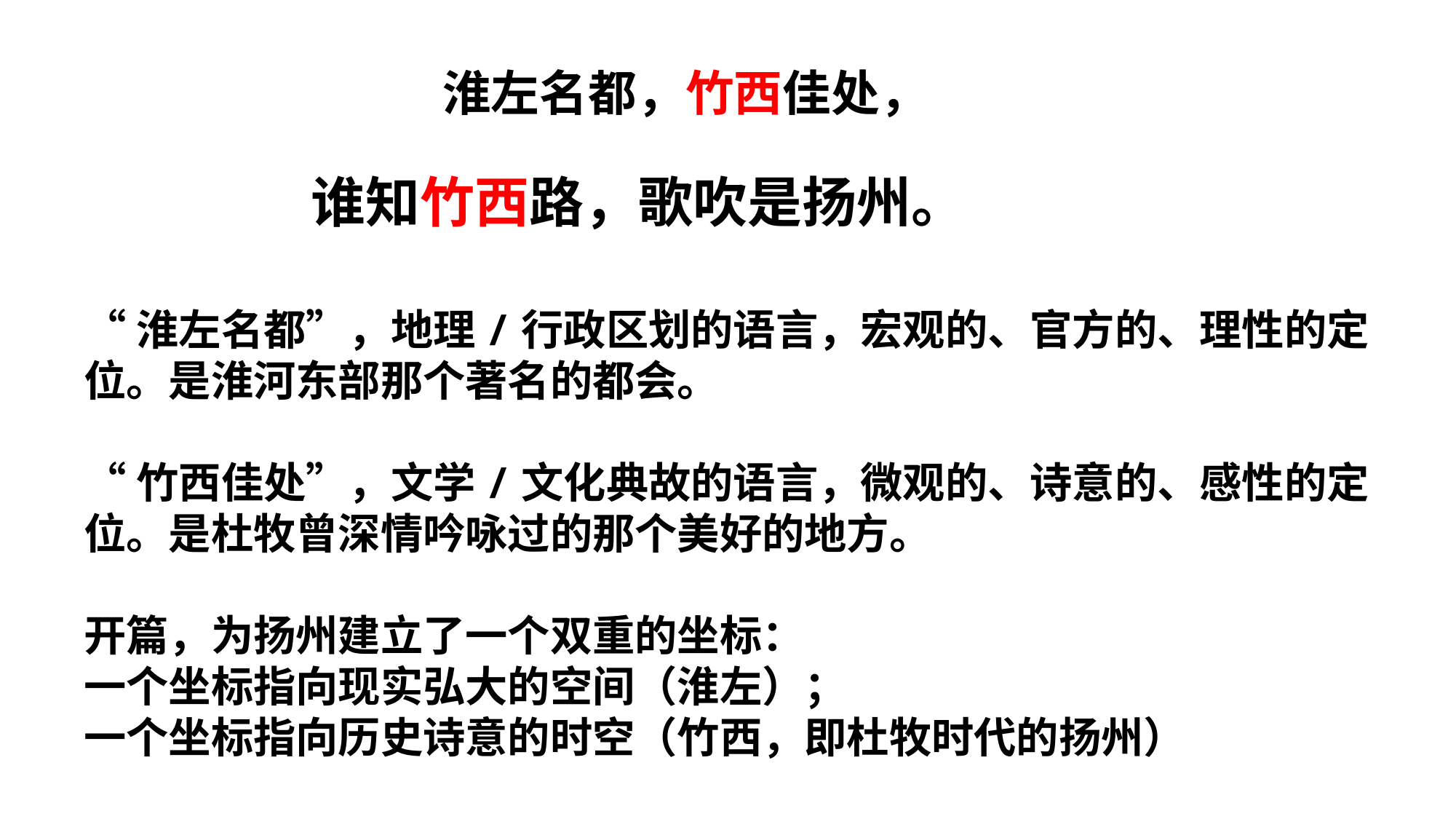

淮左名都，竹西佳处，
谁知竹西路，歌吹是扬州。
“淮左名都”，地理/行政区划的语言，宏观的、官方的、理性的定位。是淮河东部那个著名的都会。

“竹西佳处”，文学/文化典故的语言，微观的、诗意的、感性的定位。是杜牧曾深情吟咏过的那个美好的地方。

开篇，为扬州建立了一个双重的坐标：
一个坐标指向现实弘大的空间（淮左）；
一个坐标指向历史诗意的时空（竹西，即杜牧时代的扬州）